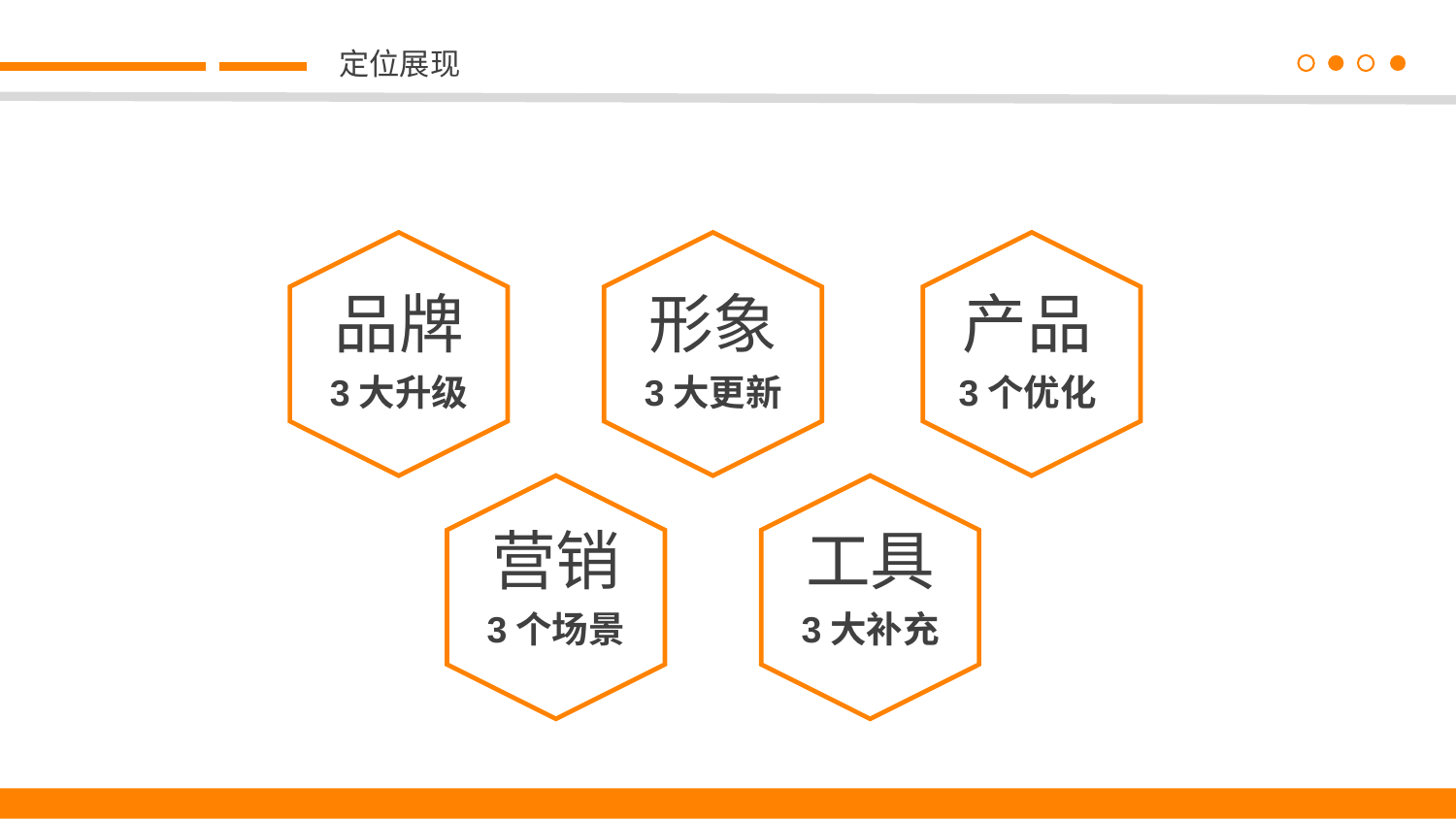

定位展现

品牌
形象
产品
3大升级
3大更新
3个优化

营销
工具
3个场景
3大补充